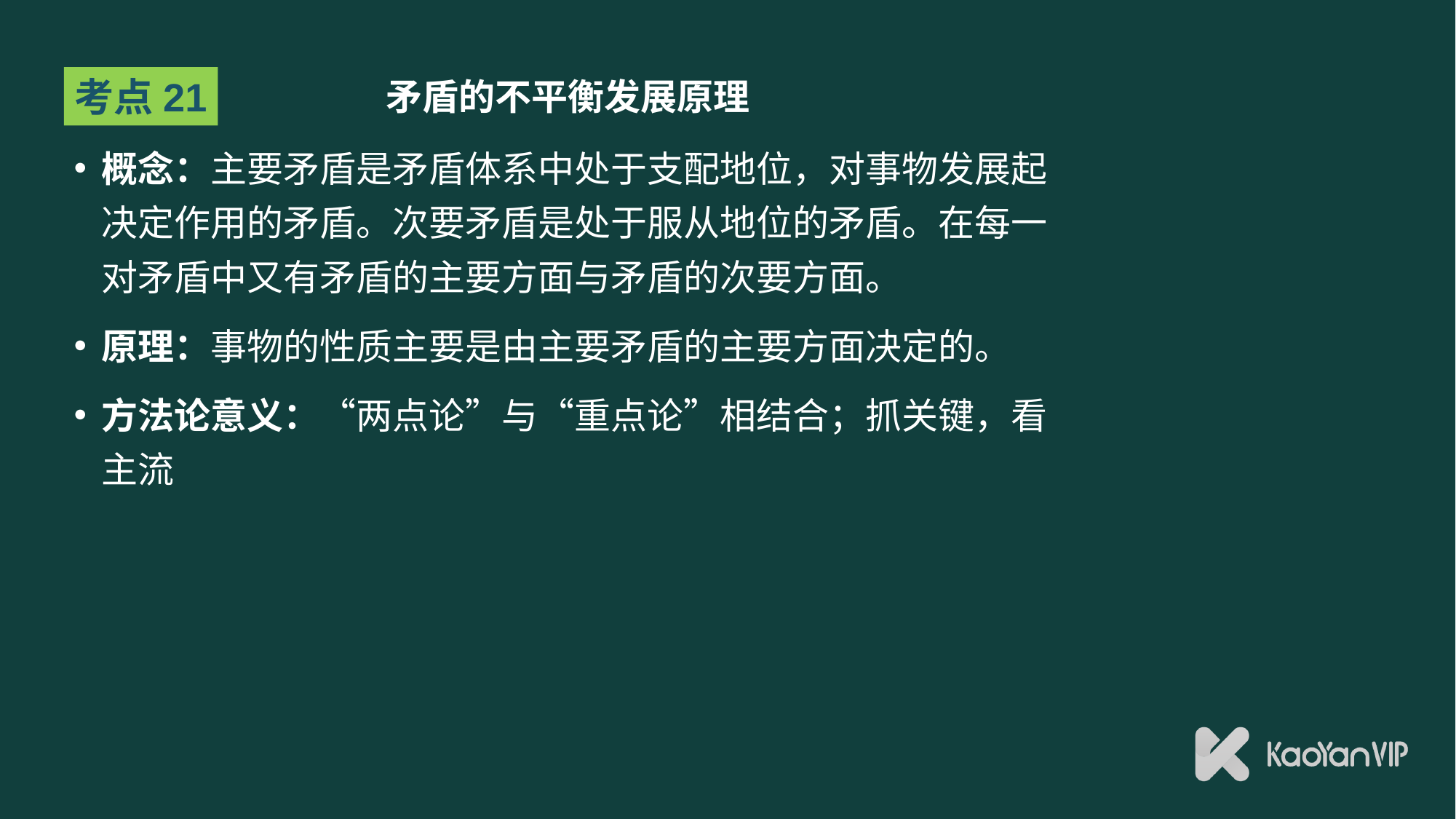

# 矛盾的不平衡发展原理
考点21
概念：主要矛盾是矛盾体系中处于支配地位，对事物发展起决定作用的矛盾。次要矛盾是处于服从地位的矛盾。在每一对矛盾中又有矛盾的主要方面与矛盾的次要方面。
原理：事物的性质主要是由主要矛盾的主要方面决定的。
方法论意义：“两点论”与“重点论”相结合；抓关键，看主流